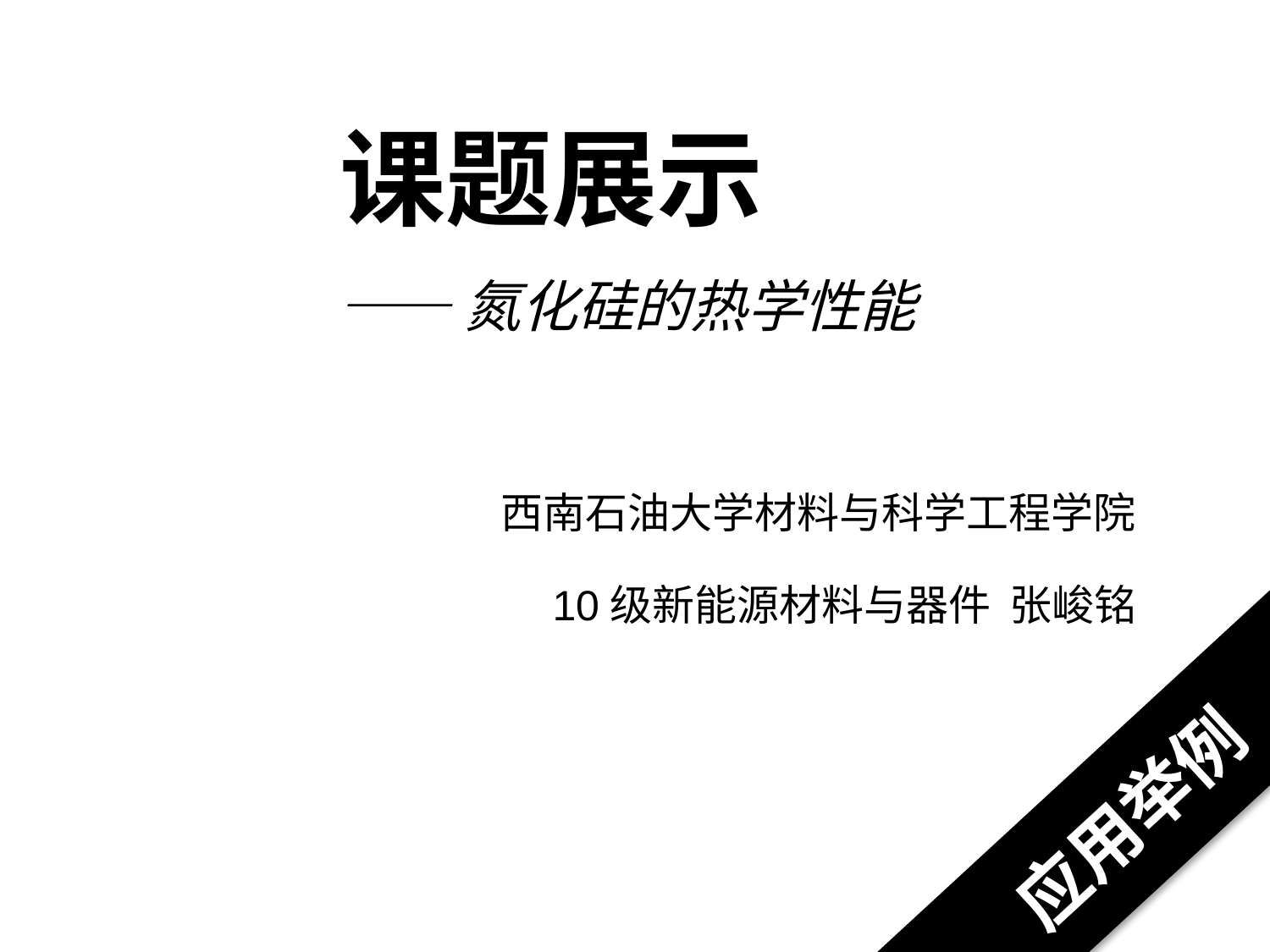

课题展示
——氮化硅的热学性能
西南石油大学材料与科学工程学院
10级新能源材料与器件  张峻铭